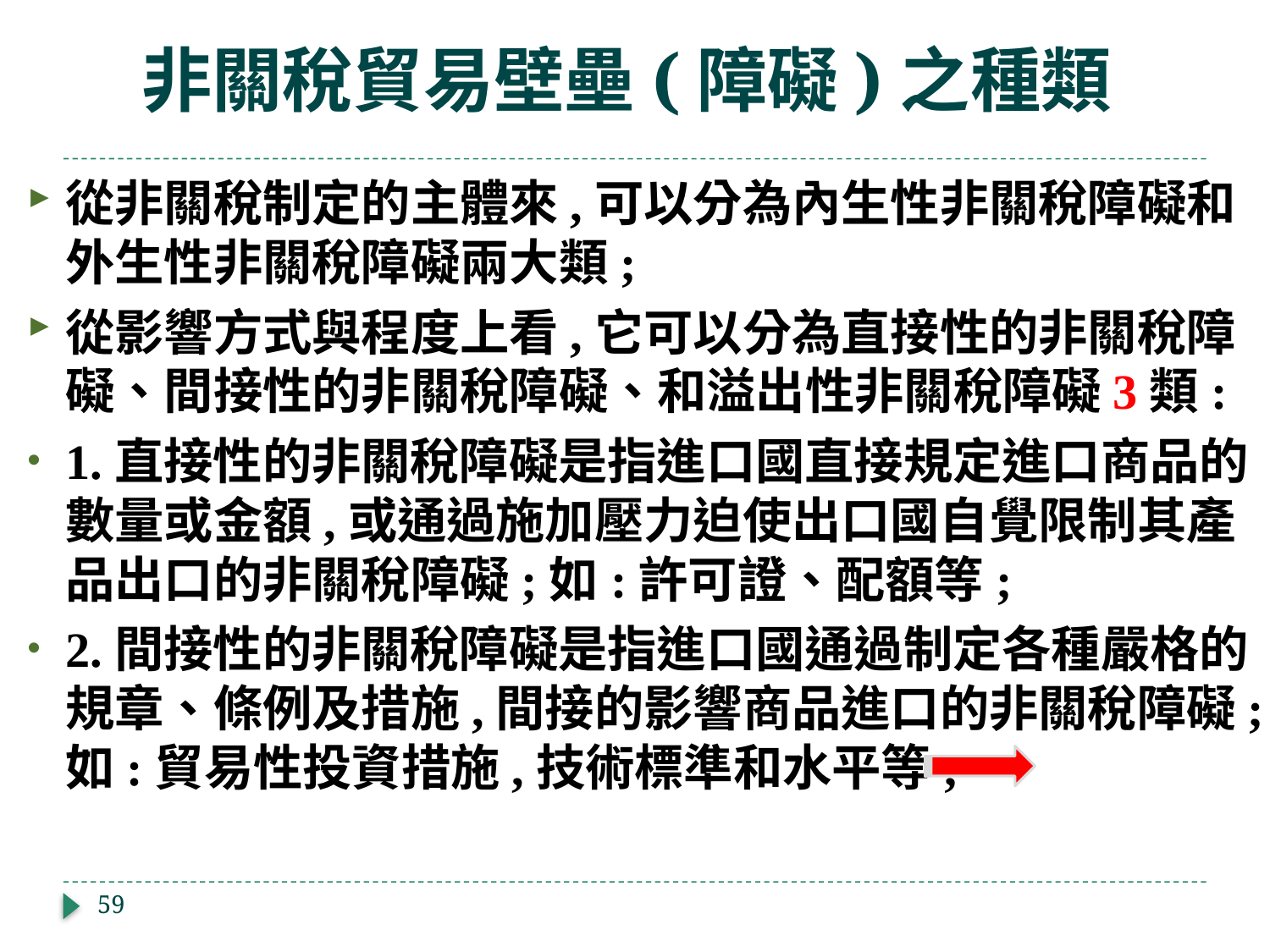

# 非關稅貿易壁壘(障礙)之種類
從非關稅制定的主體來,可以分為內生性非關稅障礙和外生性非關稅障礙兩大類;
從影響方式與程度上看,它可以分為直接性的非關稅障礙、間接性的非關稅障礙、和溢出性非關稅障礙3類:
1.直接性的非關稅障礙是指進口國直接規定進口商品的數量或金額,或通過施加壓力迫使出口國自覺限制其產品出口的非關稅障礙;如:許可證、配額等;
2.間接性的非關稅障礙是指進口國通過制定各種嚴格的規章、條例及措施,間接的影響商品進口的非關稅障礙;如:貿易性投資措施,技術標準和水平等;

59